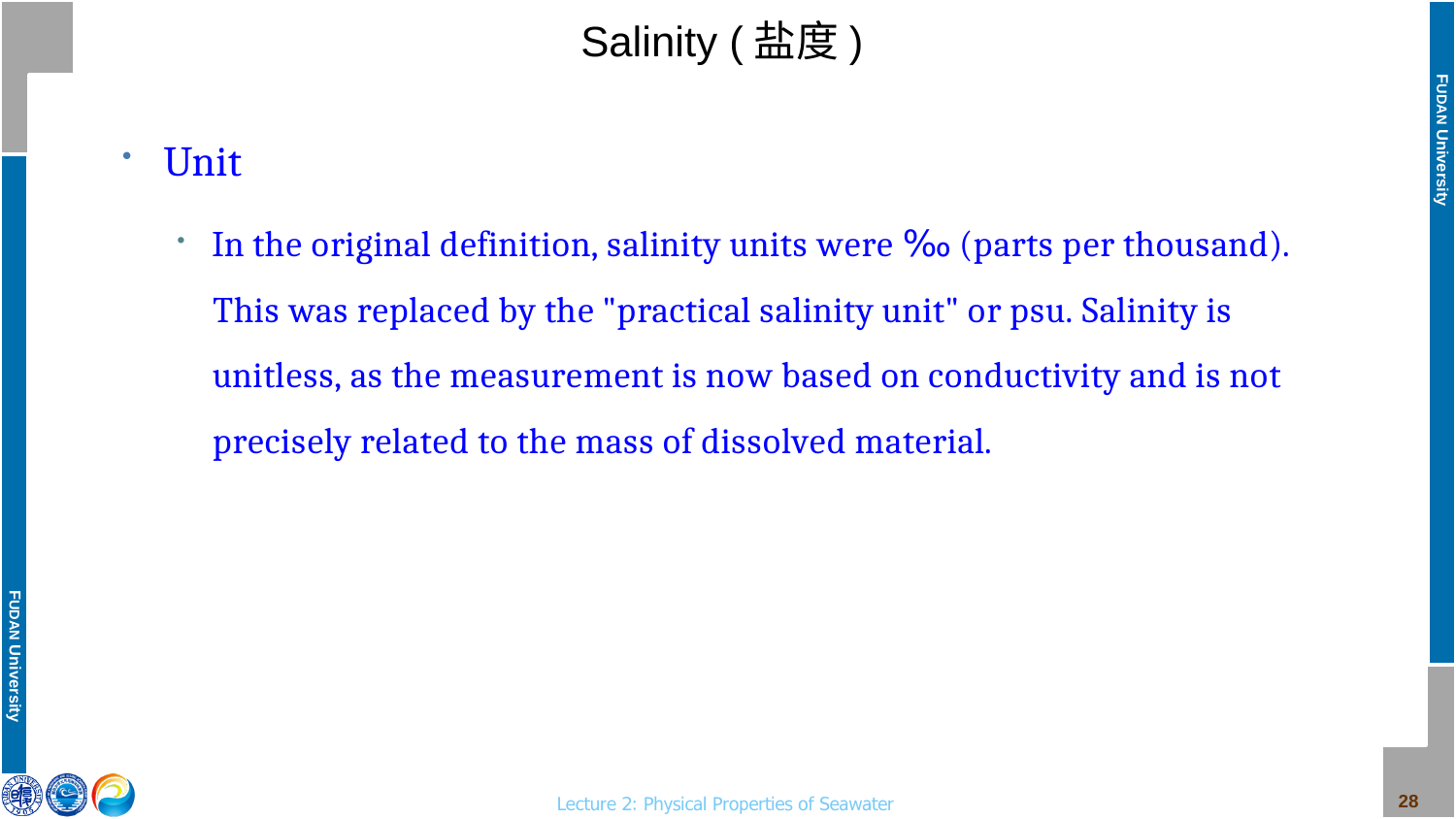

# Salinity (盐度)
Unit
In the original definition, salinity units were ‰ (parts per thousand). This was replaced by the "practical salinity unit" or psu. Salinity is unitless, as the measurement is now based on conductivity and is not precisely related to the mass of dissolved material.